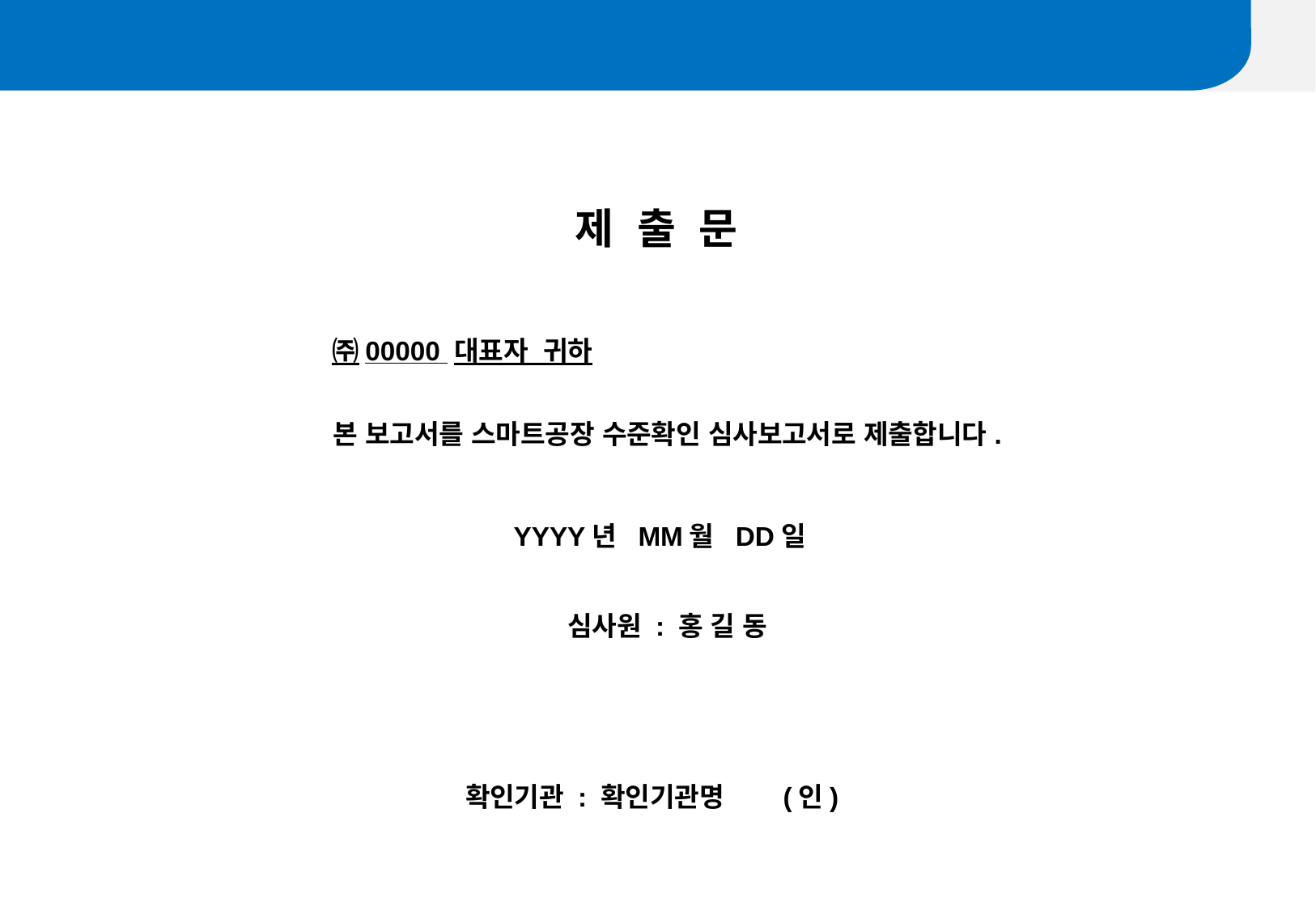

제  출  문
㈜00000 대표자  귀하
본 보고서를 스마트공장 수준확인 심사보고서로 제출합니다.
 YYYY년  MM월  DD일
심사원 : 홍 길 동
확인기관 : 확인기관명       (인)